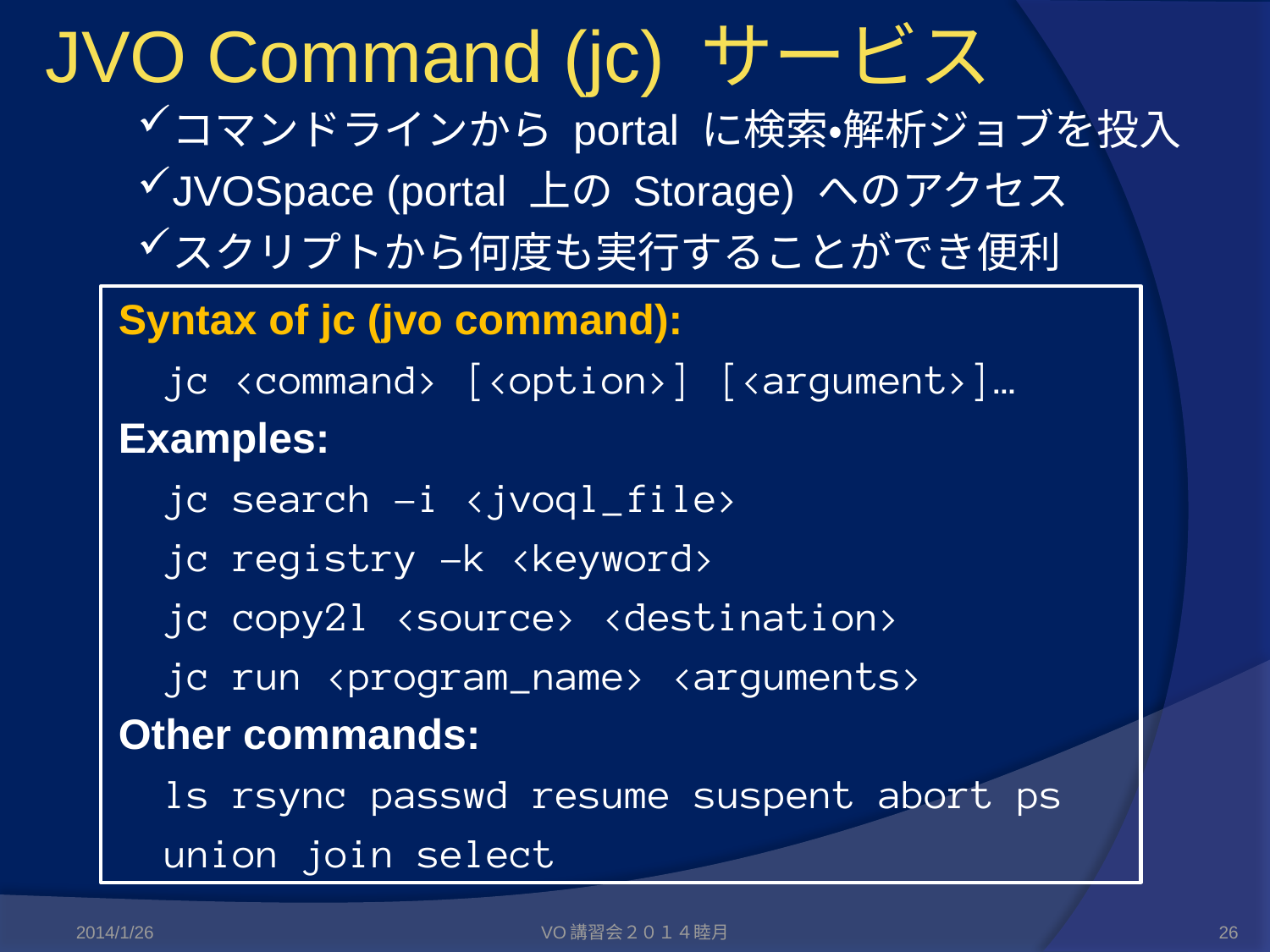

# JVO Command (jc) サービス
コマンドラインから portal に検索・解析ジョブを投入
JVOSpace (portal 上の Storage) へのアクセス
スクリプトから何度も実行することができ便利
Syntax of jc (jvo command):
  jc <command> [<option>] [<argument>]…
Examples:
  jc search –i <jvoql_file>
  jc registry –k <keyword>
  jc copy2l <source> <destination>
  jc run <program_name> <arguments>
Other commands:
  ls rsync passwd resume suspent abort ps
  union join select
2014/1/26
VO講習会２０１４睦月
26